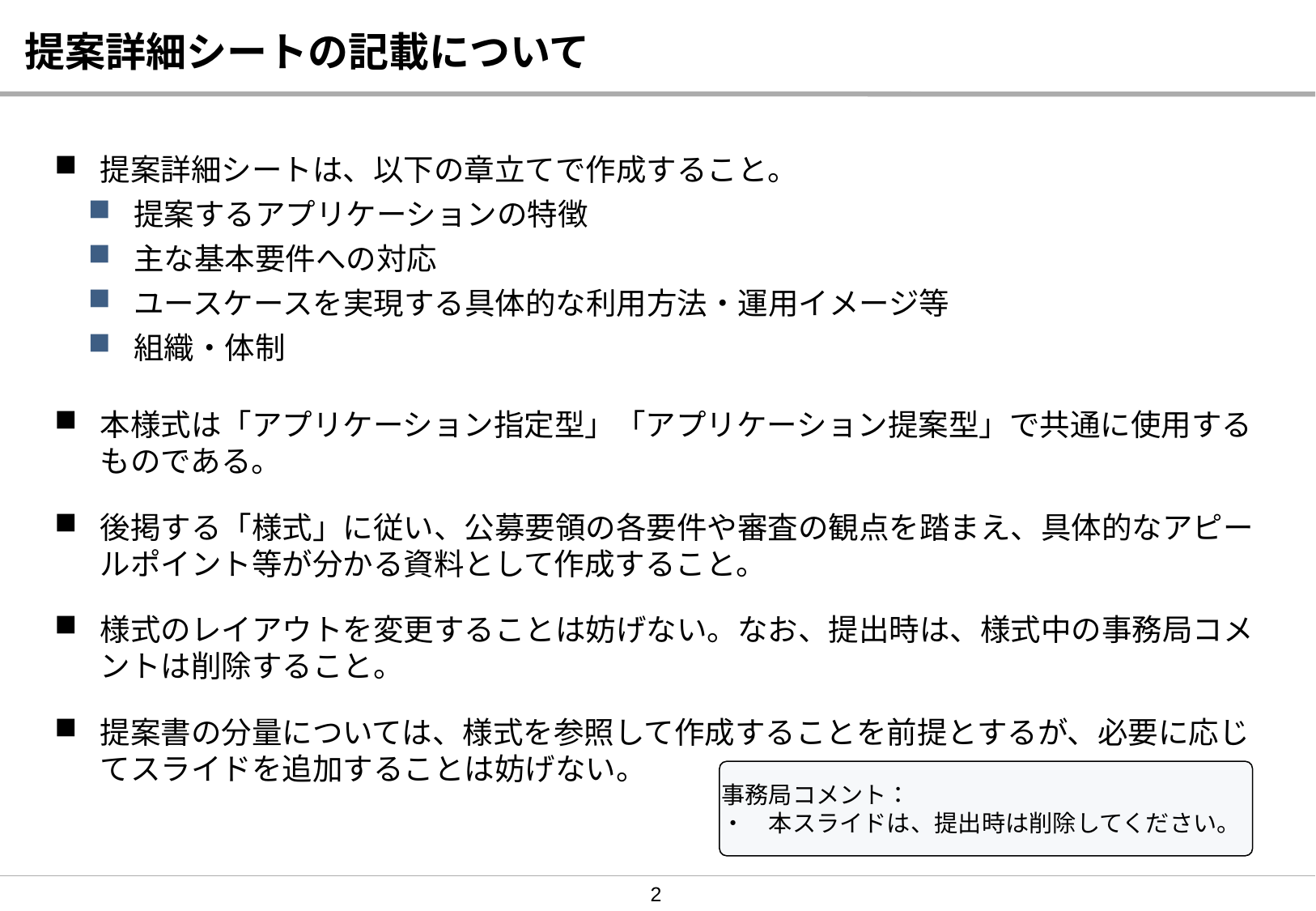

# 提案詳細シートの記載について
提案詳細シートは、以下の章立てで作成すること。
提案するアプリケーションの特徴
主な基本要件への対応
ユースケースを実現する具体的な利用方法・運用イメージ等
組織・体制

本様式は「アプリケーション指定型」「アプリケーション提案型」で共通に使用するものである。

後掲する「様式」に従い、公募要領の各要件や審査の観点を踏まえ、具体的なアピールポイント等が分かる資料として作成すること。

様式のレイアウトを変更することは妨げない。なお、提出時は、様式中の事務局コメントは削除すること。

提案書の分量については、様式を参照して作成することを前提とするが、必要に応じてスライドを追加することは妨げない。
事務局コメント：
・　本スライドは、提出時は削除してください。